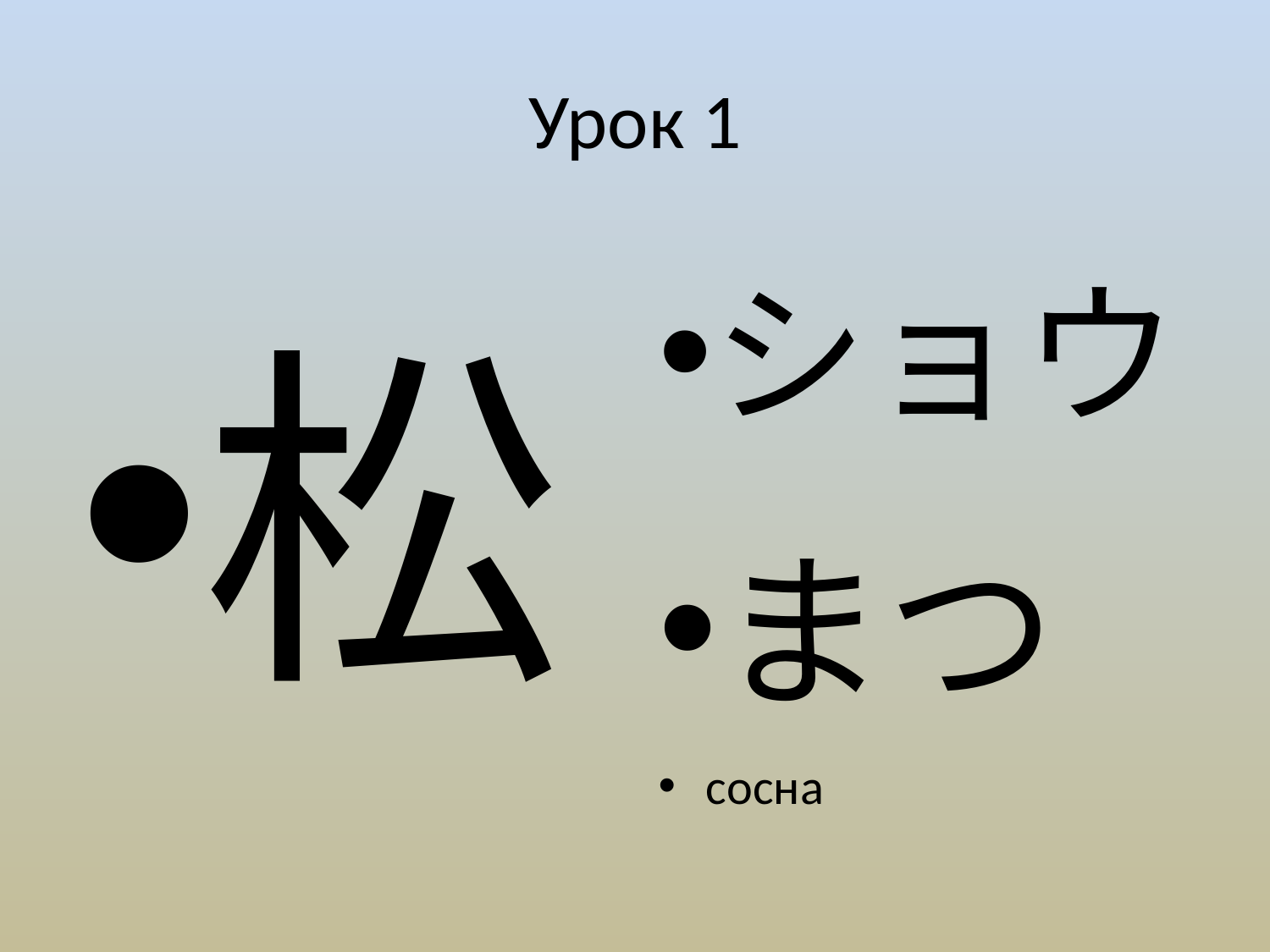

# Урок 1
松

ショウ
まつ
сосна